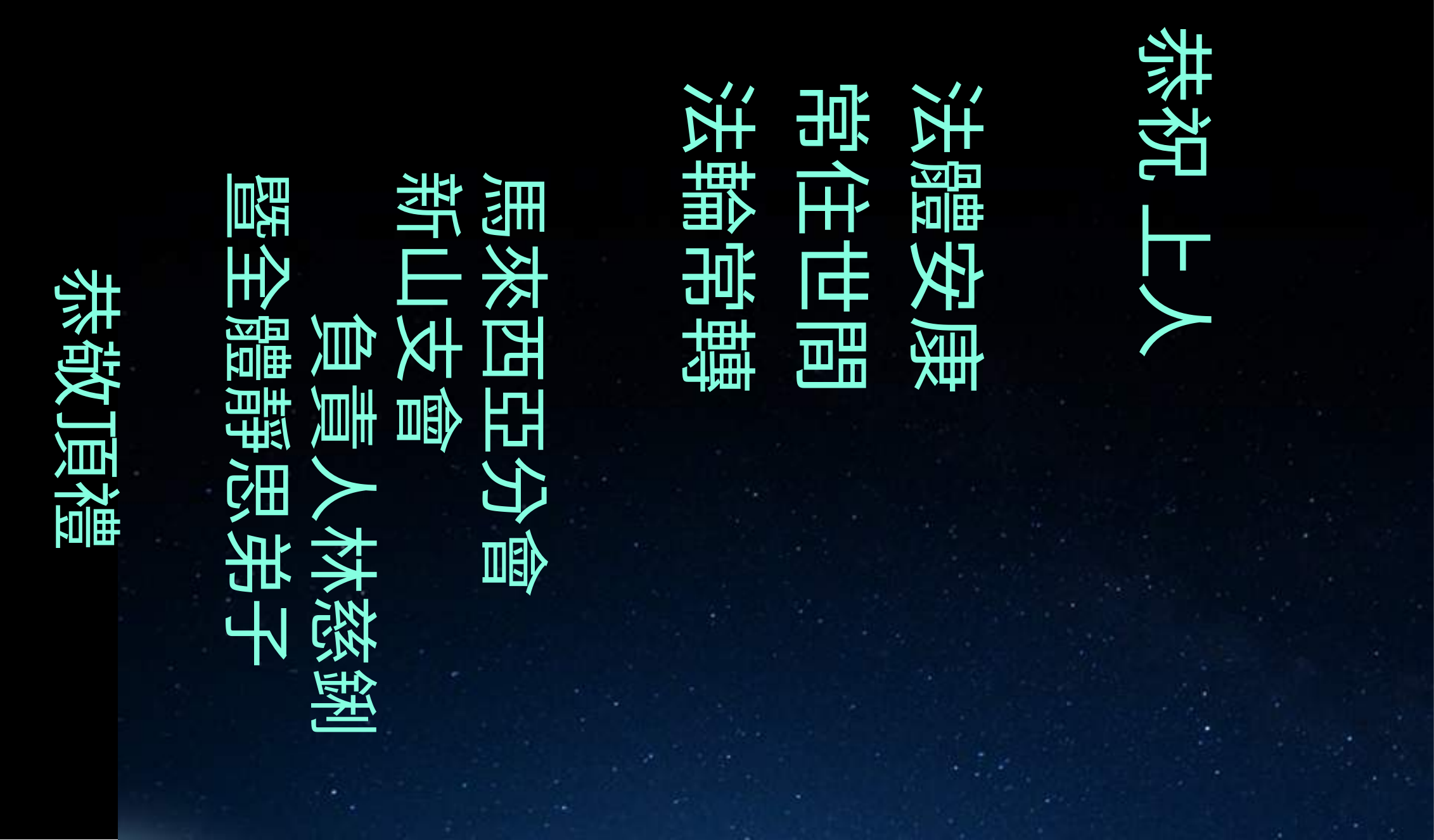

恭祝 上人
   法體安康
   常住世間
   法輪常轉
        馬來西亞分會
        新山支會
　　　　負責人林慈鋓
        暨全體靜思弟子
              恭敬頂禮